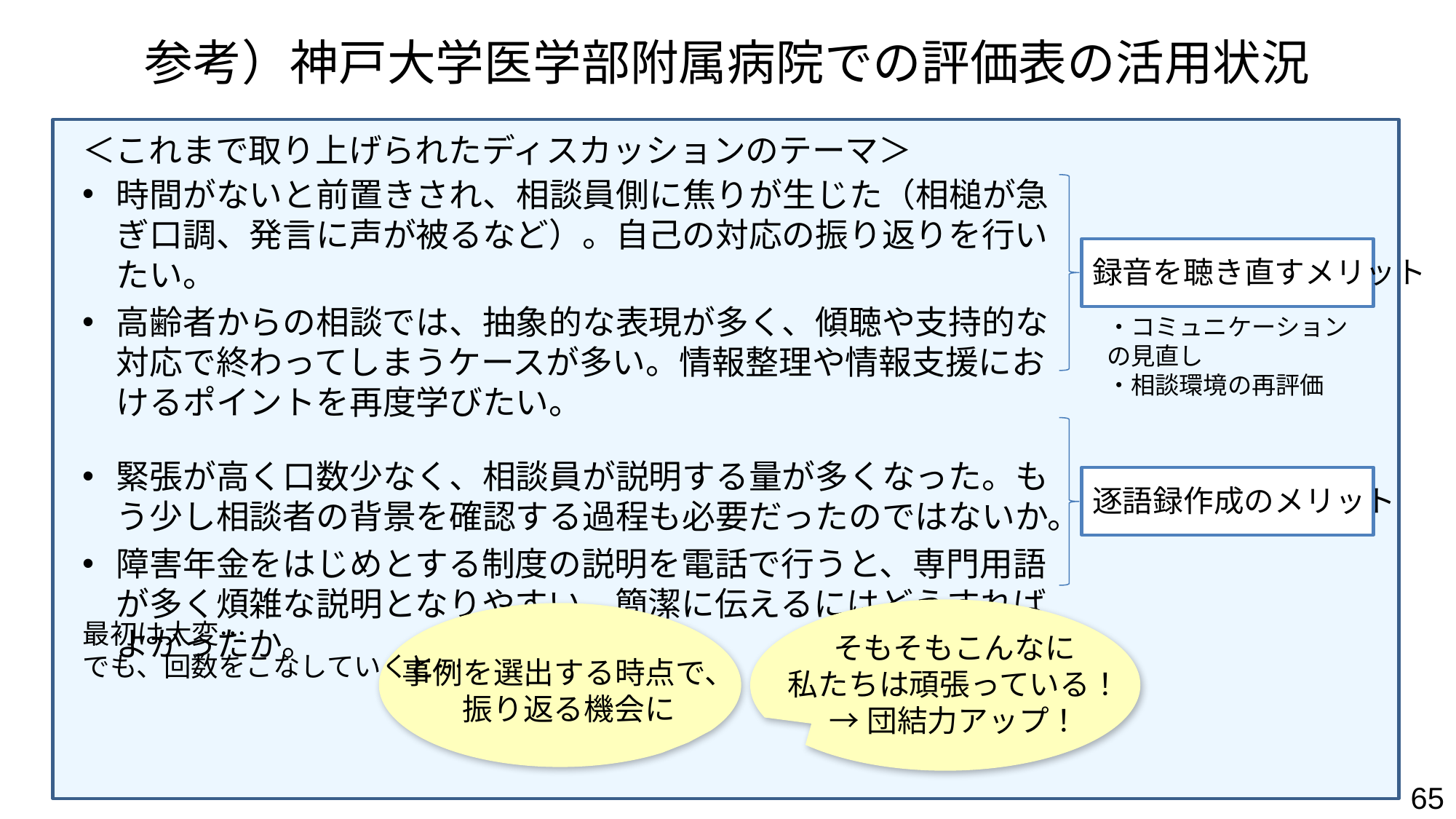

# 参考）神戸大学医学部附属病院での評価表の活用状況

＜これまで取り上げられたディスカッションのテーマ＞
時間がないと前置きされ、相談員側に焦りが生じた（相槌が急ぎ口調、発言に声が被るなど）。自己の対応の振り返りを行いたい。
高齢者からの相談では、抽象的な表現が多く、傾聴や支持的な対応で終わってしまうケースが多い。情報整理や情報支援におけるポイントを再度学びたい。

緊張が高く口数少なく、相談員が説明する量が多くなった。もう少し相談者の背景を確認する過程も必要だったのではないか。
障害年金をはじめとする制度の説明を電話で行うと、専門用語が多く煩雑な説明となりやすい。簡潔に伝えるにはどうすればよかったか。

録音を聴き直すメリット
・コミュニケーションの見直し
・相談環境の再評価

逐語録作成のメリット

そもそもこんなに
私たちは頑張っている！
→団結力アップ！

事例を選出する時点で、
振り返る機会に
最初は大変…
でも、回数をこなしていくと…
65